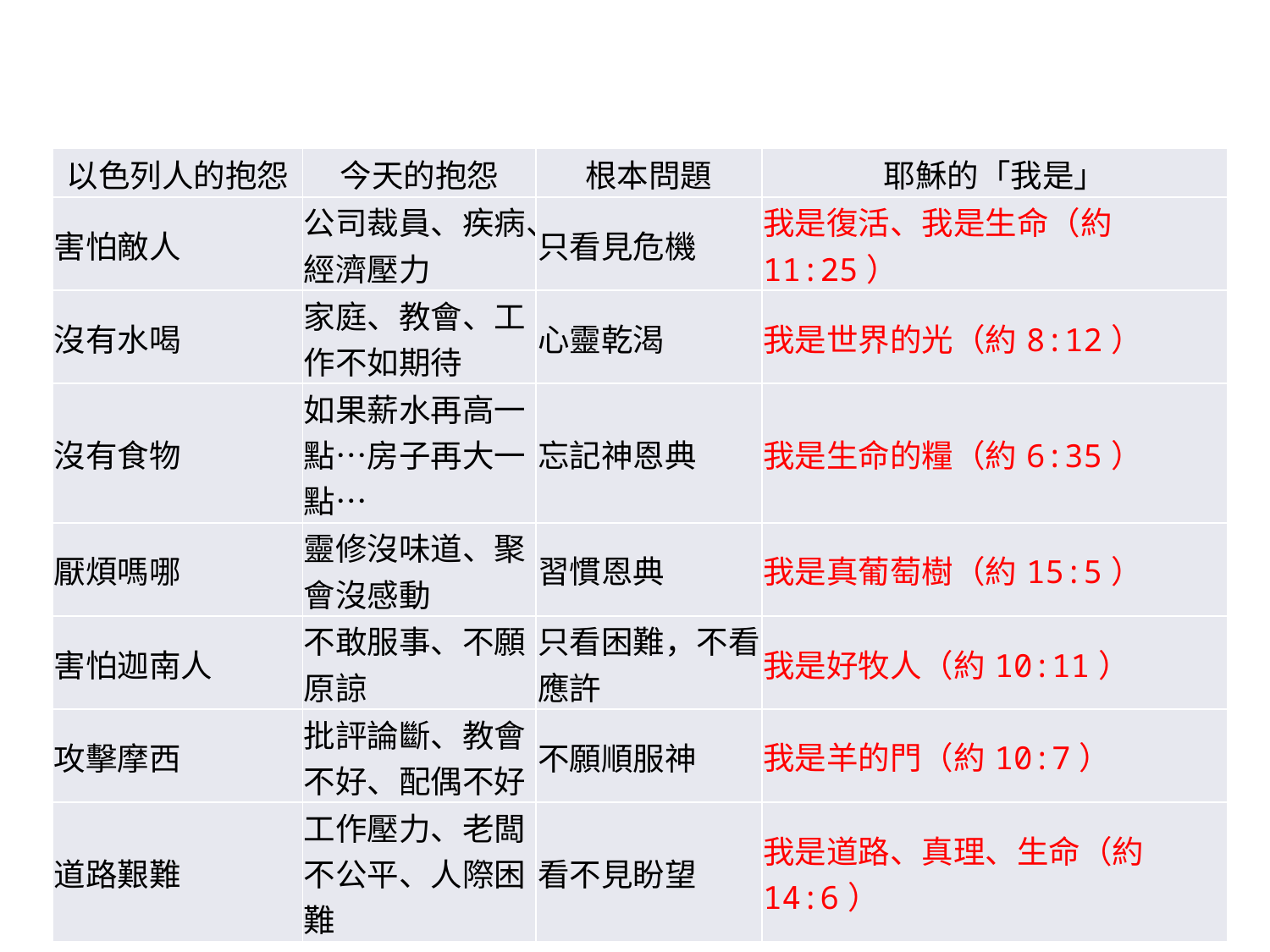

| 以色列人的抱怨 | 今天的抱怨 | 根本問題 | 耶穌的「我是」 |
| --- | --- | --- | --- |
| 害怕敵人 | 公司裁員、疾病、經濟壓力 | 只看見危機 | 我是復活、我是生命（約11:25） |
| 沒有水喝 | 家庭、教會、工作不如期待 | 心靈乾渴 | 我是世界的光（約8:12） |
| 沒有食物 | 如果薪水再高一點…房子再大一點… | 忘記神恩典 | 我是生命的糧（約6:35） |
| 厭煩嗎哪 | 靈修沒味道、聚會沒感動 | 習慣恩典 | 我是真葡萄樹（約15:5） |
| 害怕迦南人 | 不敢服事、不願原諒 | 只看困難，不看應許 | 我是好牧人（約10:11） |
| 攻擊摩西 | 批評論斷、教會不好、配偶不好 | 不願順服神 | 我是羊的門（約10:7） |
| 道路艱難 | 工作壓力、老闆不公平、人際困難 | 看不見盼望 | 我是道路、真理、生命（約14:6） |